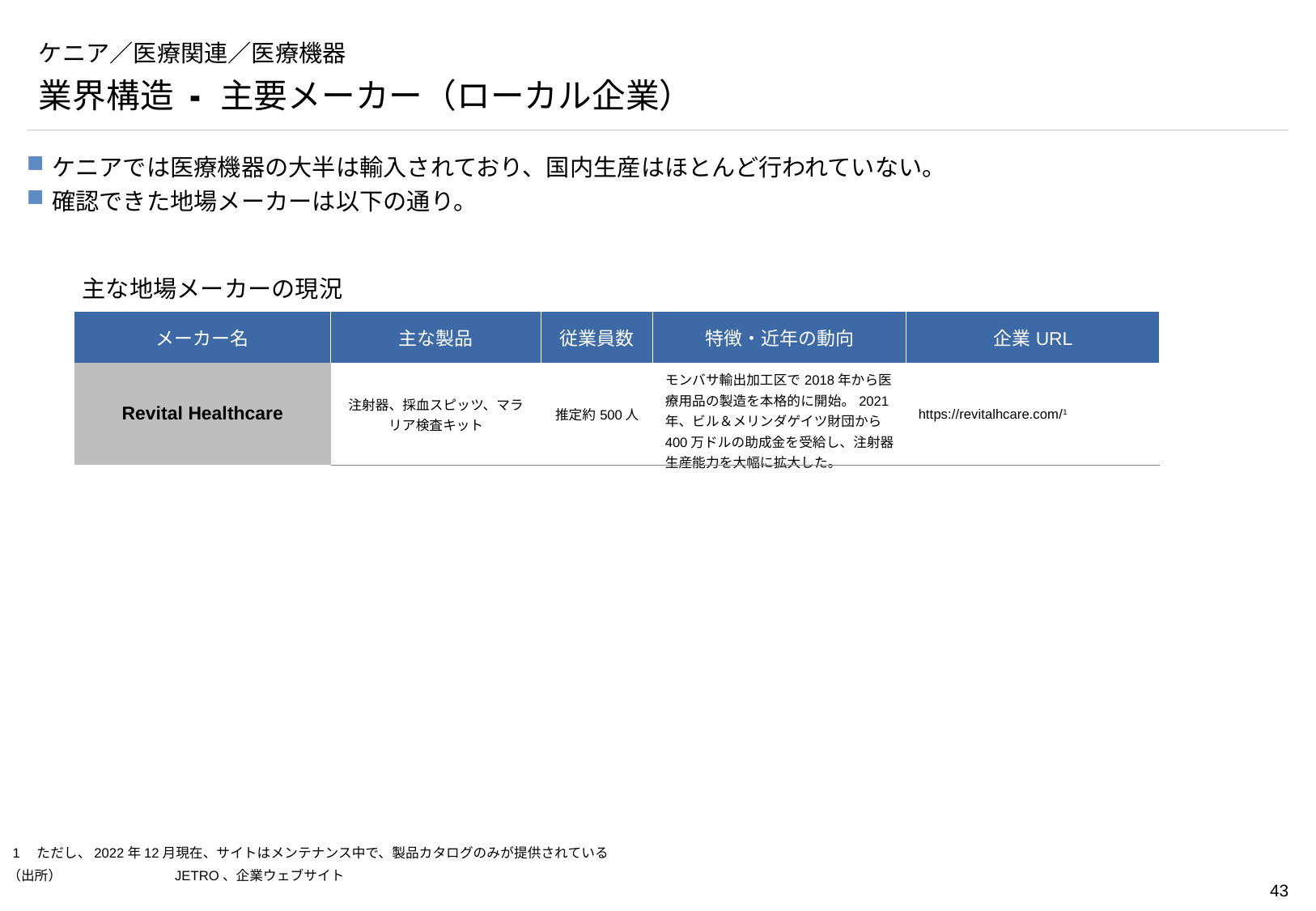

# ケニア／医療関連／医療機器
業界構造 - 主要メーカー（ローカル企業）
ケニアでは医療機器の大半は輸入されており、国内生産はほとんど行われていない。
確認できた地場メーカーは以下の通り。
主な地場メーカーの現況
| メーカー名 | 主な製品 | 従業員数 | 特徴・近年の動向 | 企業URL |
| --- | --- | --- | --- | --- |
| Revital Healthcare | 注射器、採血スピッツ、マラリア検査キット | 推定約500人 | モンバサ輸出加工区で2018年から医療用品の製造を本格的に開始。2021年、ビル＆メリンダゲイツ財団から400万ドルの助成金を受給し、注射器生産能力を大幅に拡大した。 | https://revitalhcare.com/1 |
1　ただし、2022年12月現在、サイトはメンテナンス中で、製品カタログのみが提供されている

（出所）	JETRO、企業ウェブサイト